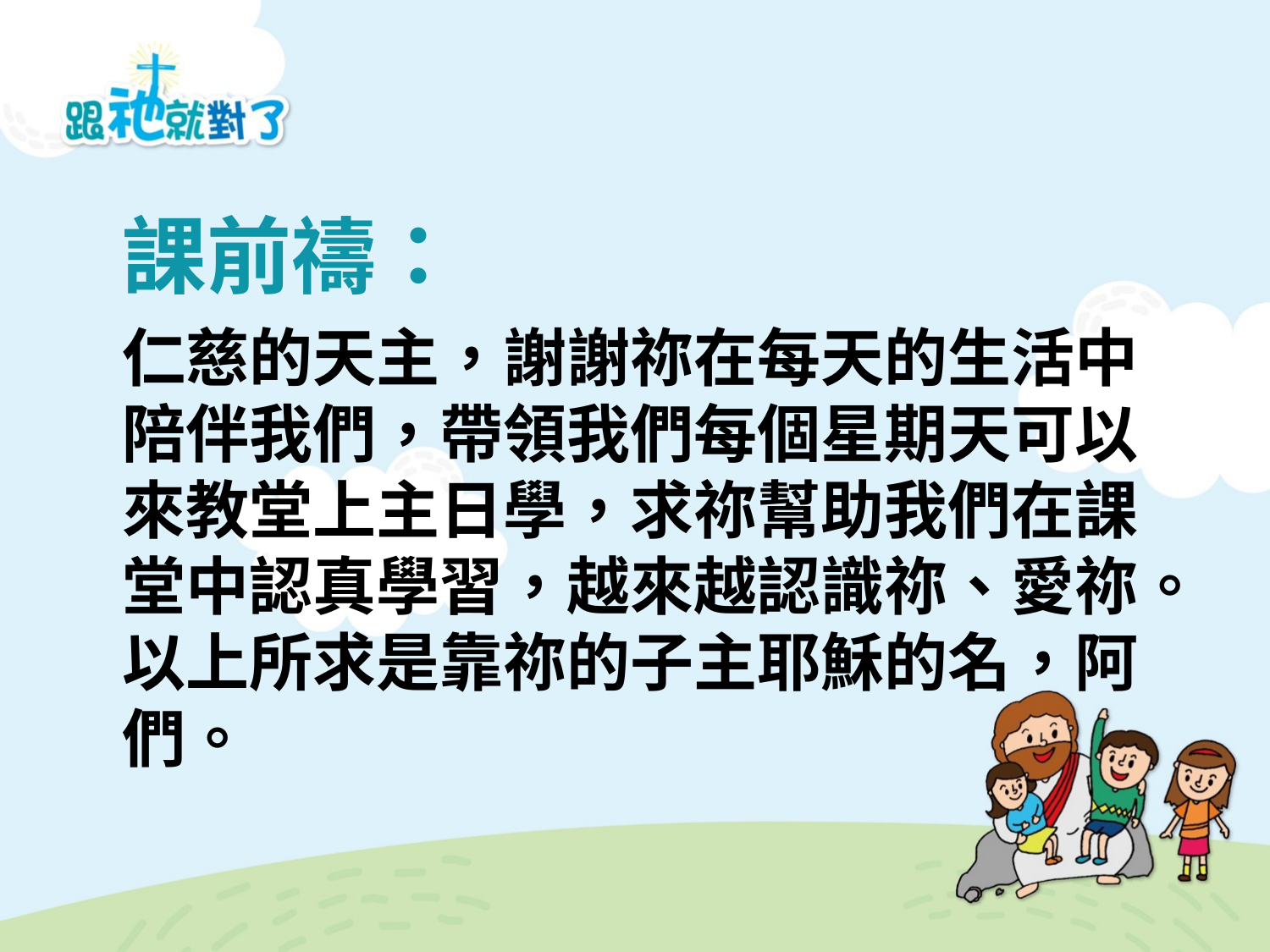

課前禱：
仁慈的天主，謝謝祢在每天的生活中陪伴我們，帶領我們每個星期天可以來教堂上主日學，求祢幫助我們在課堂中認真學習，越來越認識祢、愛祢。以上所求是靠祢的子主耶穌的名，阿們。